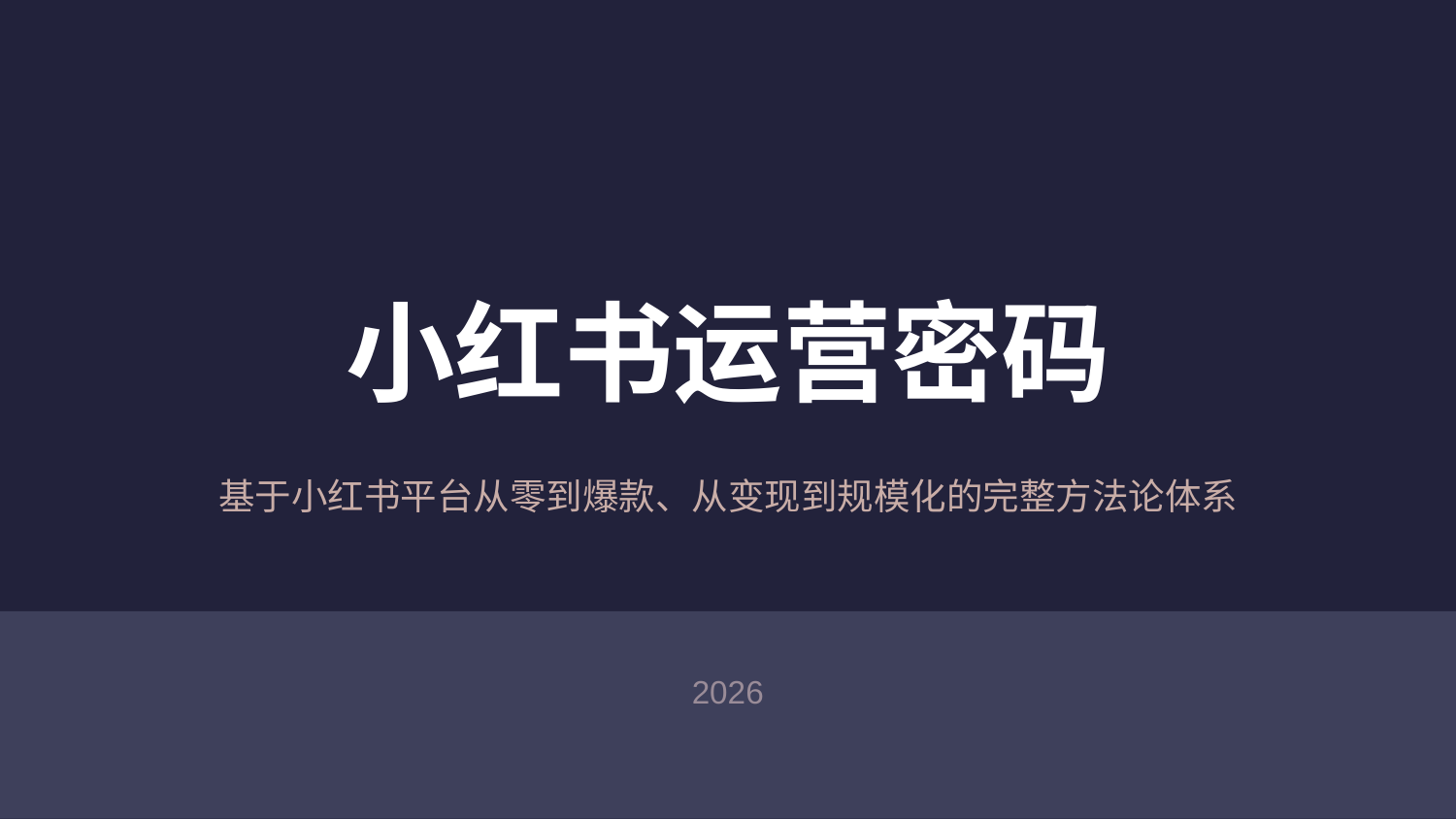

小红书运营密码
基于小红书平台从零到爆款、从变现到规模化的完整方法论体系

2026